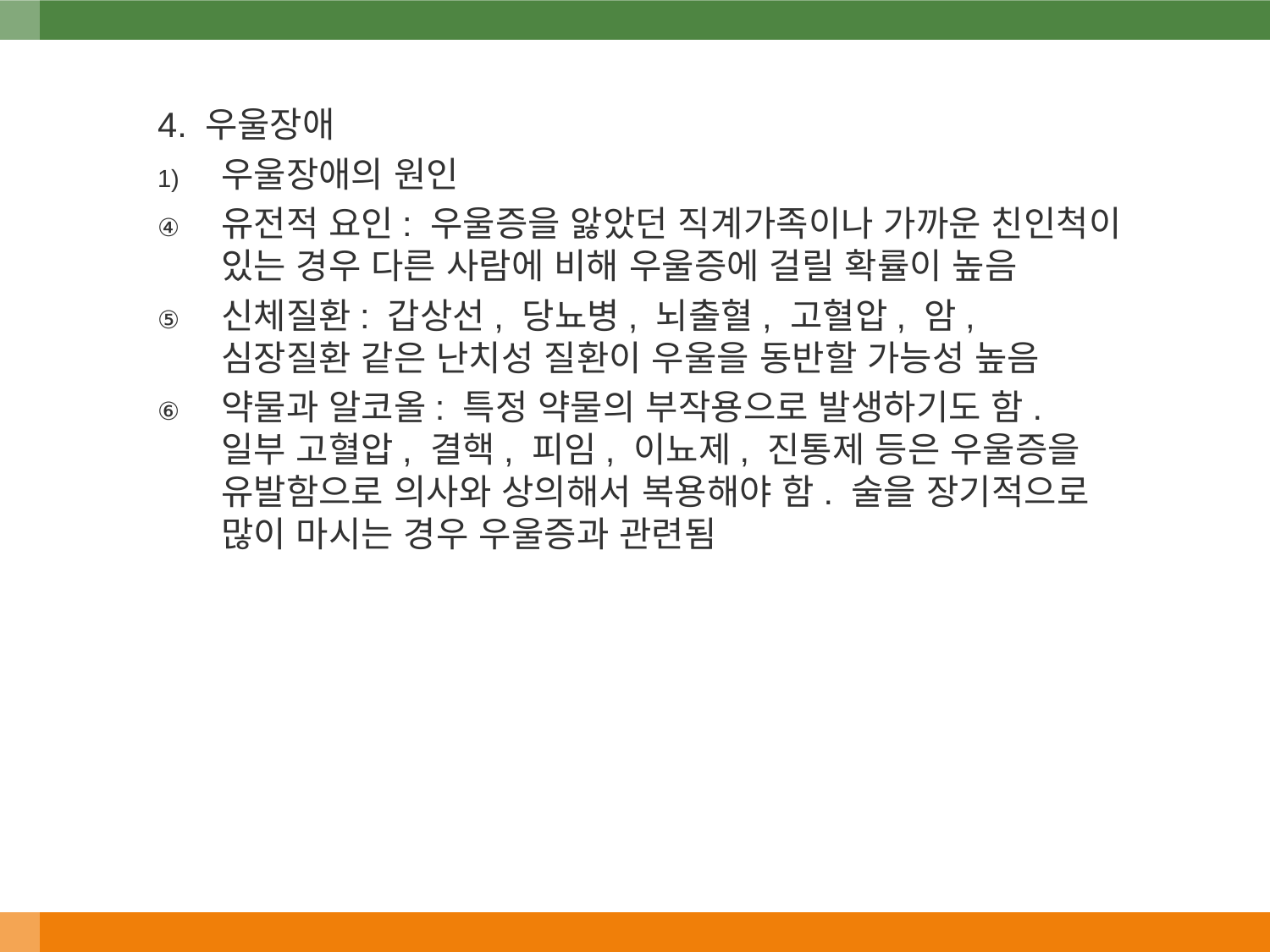

4. 우울장애
우울장애의 원인
유전적 요인: 우울증을 앓았던 직계가족이나 가까운 친인척이 있는 경우 다른 사람에 비해 우울증에 걸릴 확률이 높음
신체질환: 갑상선, 당뇨병, 뇌출혈, 고혈압, 암, 심장질환 같은 난치성 질환이 우울을 동반할 가능성 높음
약물과 알코올: 특정 약물의 부작용으로 발생하기도 함. 일부 고혈압, 결핵, 피임, 이뇨제, 진통제 등은 우울증을 유발함으로 의사와 상의해서 복용해야 함. 술을 장기적으로 많이 마시는 경우 우울증과 관련됨